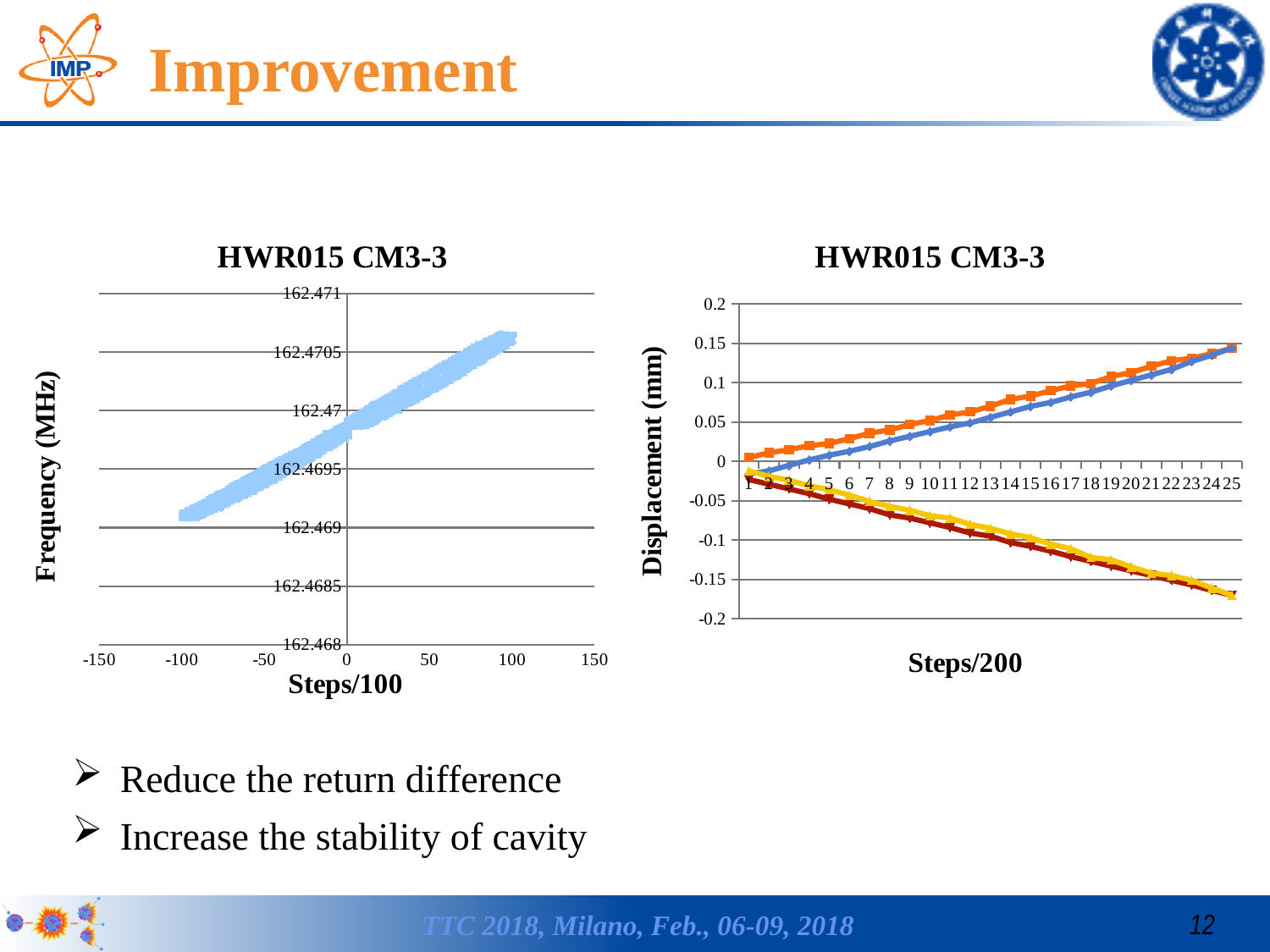

# Improvement

### Chart: HWR015 CM3-3

| Category | 正向拉腔1 | 正向压腔1 | 正向拉腔2 | 正向压腔2 | 反向压腔1 | 反向拉腔1 | 反向压腔2 | 反向拉腔2 |
|---|---|---|---|---|---|---|---|---|

### Chart: HWR015 CM3-3

| Category |  |  |  |  |
|---|---|---|---|---|
Reduce the return difference
Increase the stability of cavity